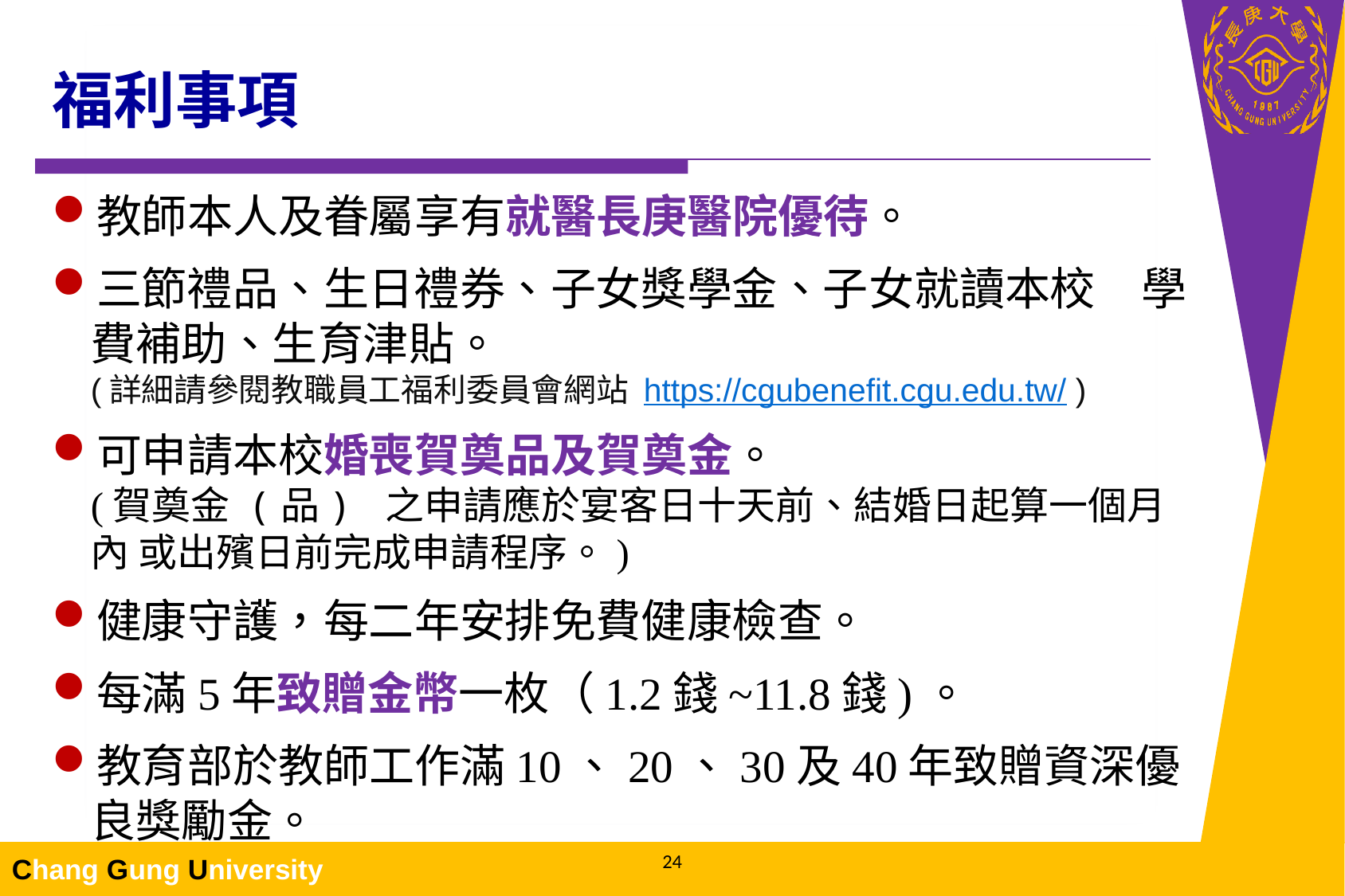

# 福利事項
教師本人及眷屬享有就醫長庚醫院優待。
三節禮品、生日禮券、子女獎學金、子女就讀本校　學費補助、生育津貼。
(詳細請參閱教職員工福利委員會網站 https://cgubenefit.cgu.edu.tw/ )
可申請本校婚喪賀奠品及賀奠金。
(賀奠金 (品) 之申請應於宴客日十天前、結婚日起算一個月內 或出殯日前完成申請程序。)
健康守護，每二年安排免費健康檢查。
每滿5年致贈金幣一枚（1.2錢~11.8錢)。
教育部於教師工作滿10、20、30及40年致贈資深優良獎勵金。
24